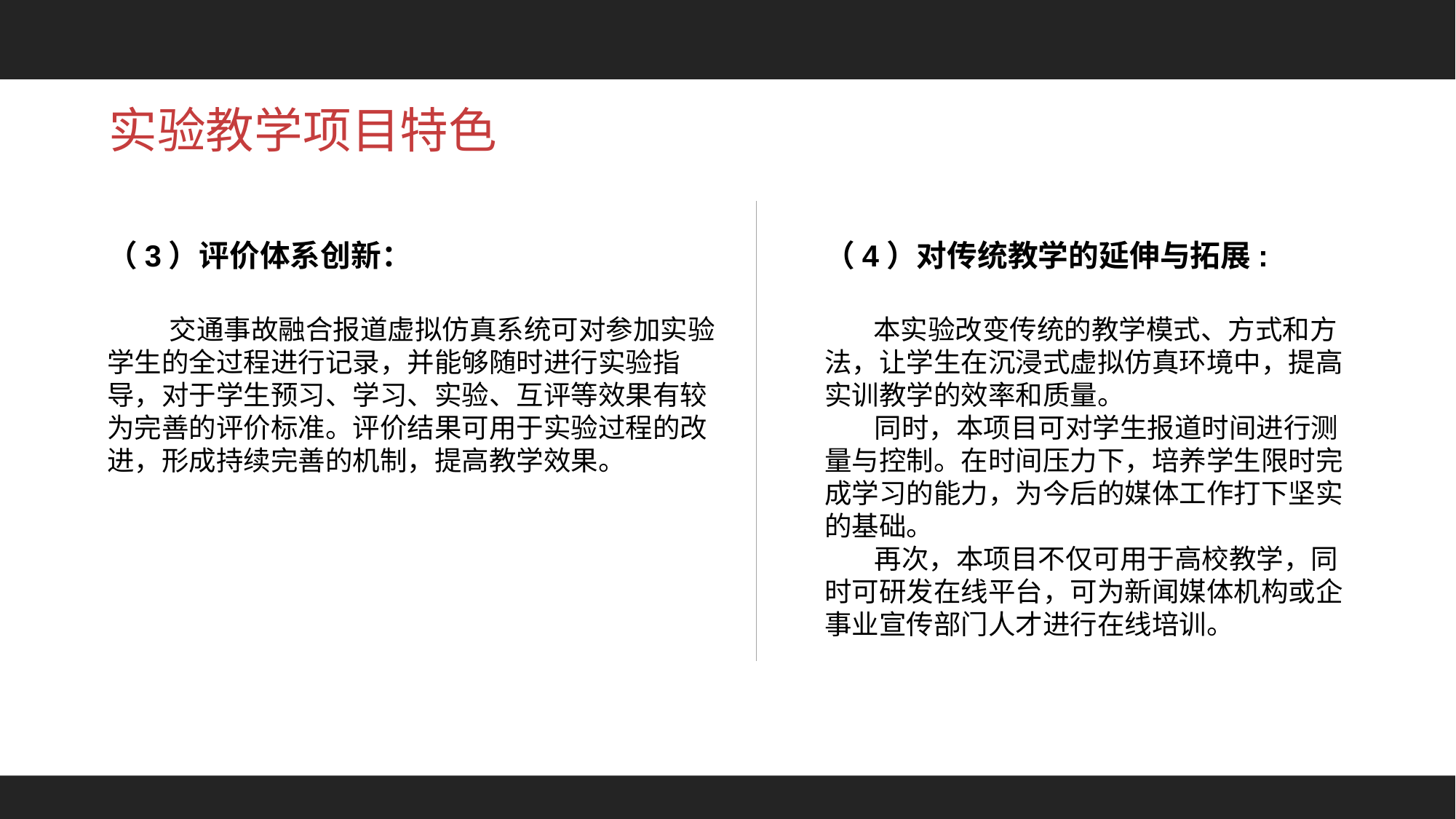

实验教学项目特色
（3）评价体系创新：

        交通事故融合报道虚拟仿真系统可对参加实验学生的全过程进行记录，并能够随时进行实验指导，对于学生预习、学习、实验、互评等效果有较为完善的评价标准。评价结果可用于实验过程的改进，形成持续完善的机制，提高教学效果。
（4）对传统教学的延伸与拓展:

      本实验改变传统的教学模式、方式和方法，让学生在沉浸式虚拟仿真环境中，提高实训教学的效率和质量。
       同时，本项目可对学生报道时间进行测量与控制。在时间压力下，培养学生限时完成学习的能力，为今后的媒体工作打下坚实的基础。
       再次，本项目不仅可用于高校教学，同时可研发在线平台，可为新闻媒体机构或企事业宣传部门人才进行在线培训。